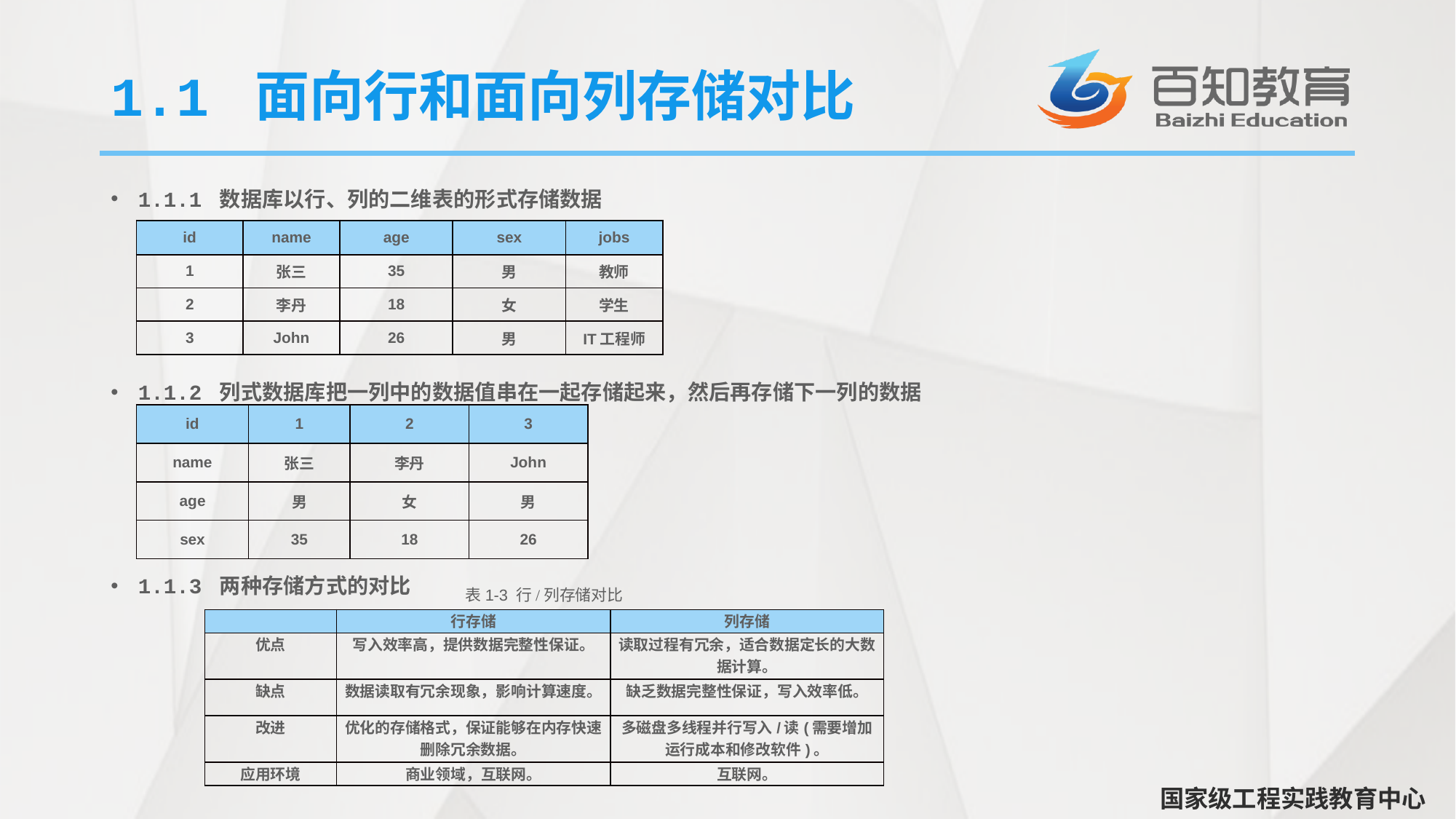

# 1.1 面向行和面向列存储对比
1.1.1 数据库以行、列的二维表的形式存储数据

1.1.2 列式数据库把一列中的数据值串在一起存储起来，然后再存储下一列的数据

1.1.3 两种存储方式的对比
| id | name | age | sex | jobs |
| --- | --- | --- | --- | --- |
| 1 | 张三 | 35 | 男 | 教师 |
| 2 | 李丹 | 18 | 女 | 学生 |
| 3 | John | 26 | 男 | IT工程师 |
| id | 1 | 2 | 3 |
| --- | --- | --- | --- |
| name | 张三 | 李丹 | John |
| age | 男 | 女 | 男 |
| sex | 35 | 18 | 26 |
表1-3 行/列存储对比
|  | 行存储 | 列存储 |
| --- | --- | --- |
| 优点 | 写入效率高，提供数据完整性保证。 | 读取过程有冗余，适合数据定长的大数据计算。 |
| 缺点 | 数据读取有冗余现象，影响计算速度。 | 缺乏数据完整性保证，写入效率低。 |
| 改进 | 优化的存储格式，保证能够在内存快速删除冗余数据。 | 多磁盘多线程并行写入/读(需要增加运行成本和修改软件)。 |
| 应用环境 | 商业领域，互联网。 | 互联网。 |